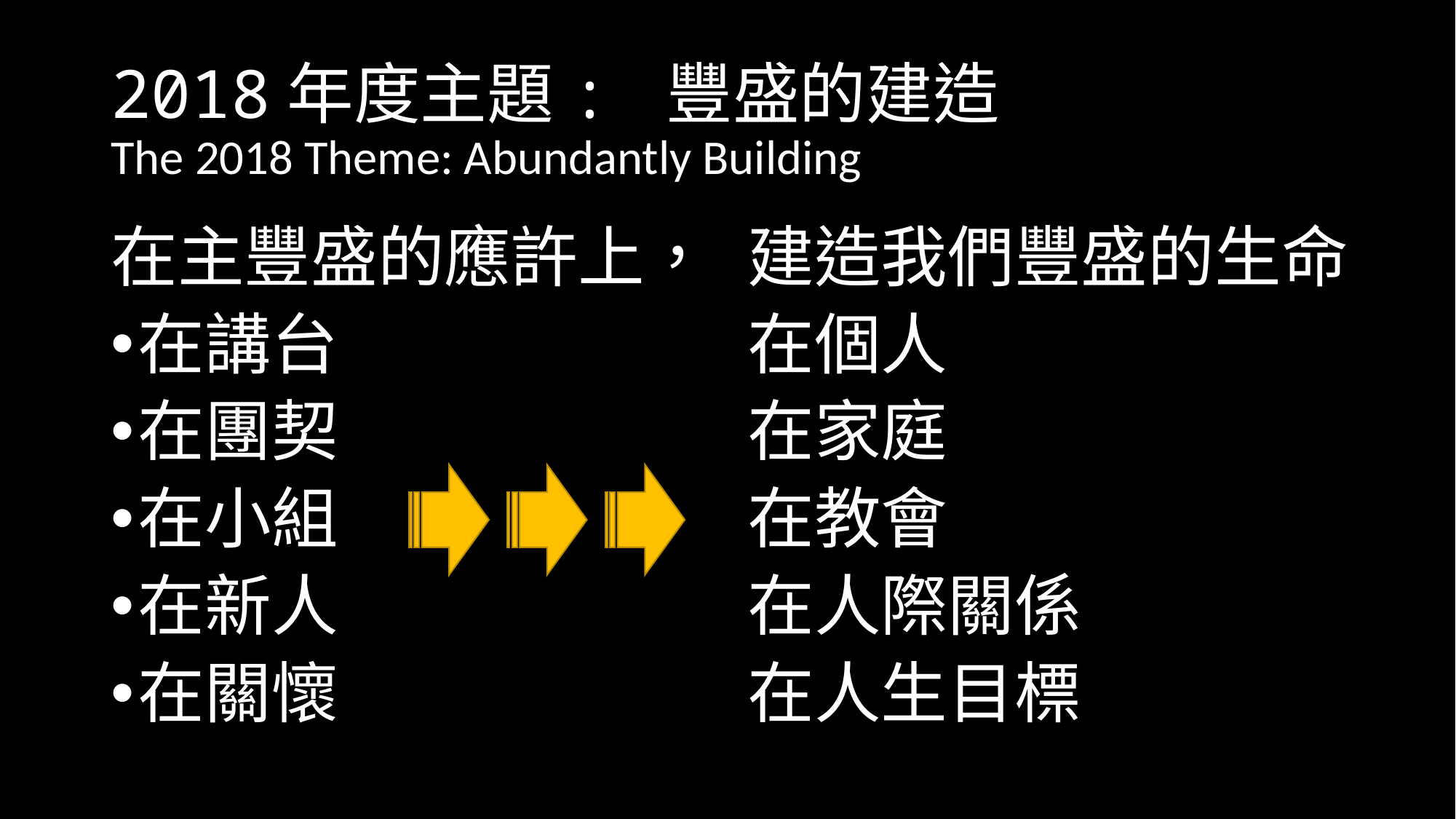

# 2018年度主題: 豐盛的建造 The 2018 Theme: Abundantly Building
在主豐盛的應許上，
在講台
在團契
在小組
在新人
在關懷

建造我們豐盛的生命
在個人
在家庭
在教會
在人際關係
在人生目標